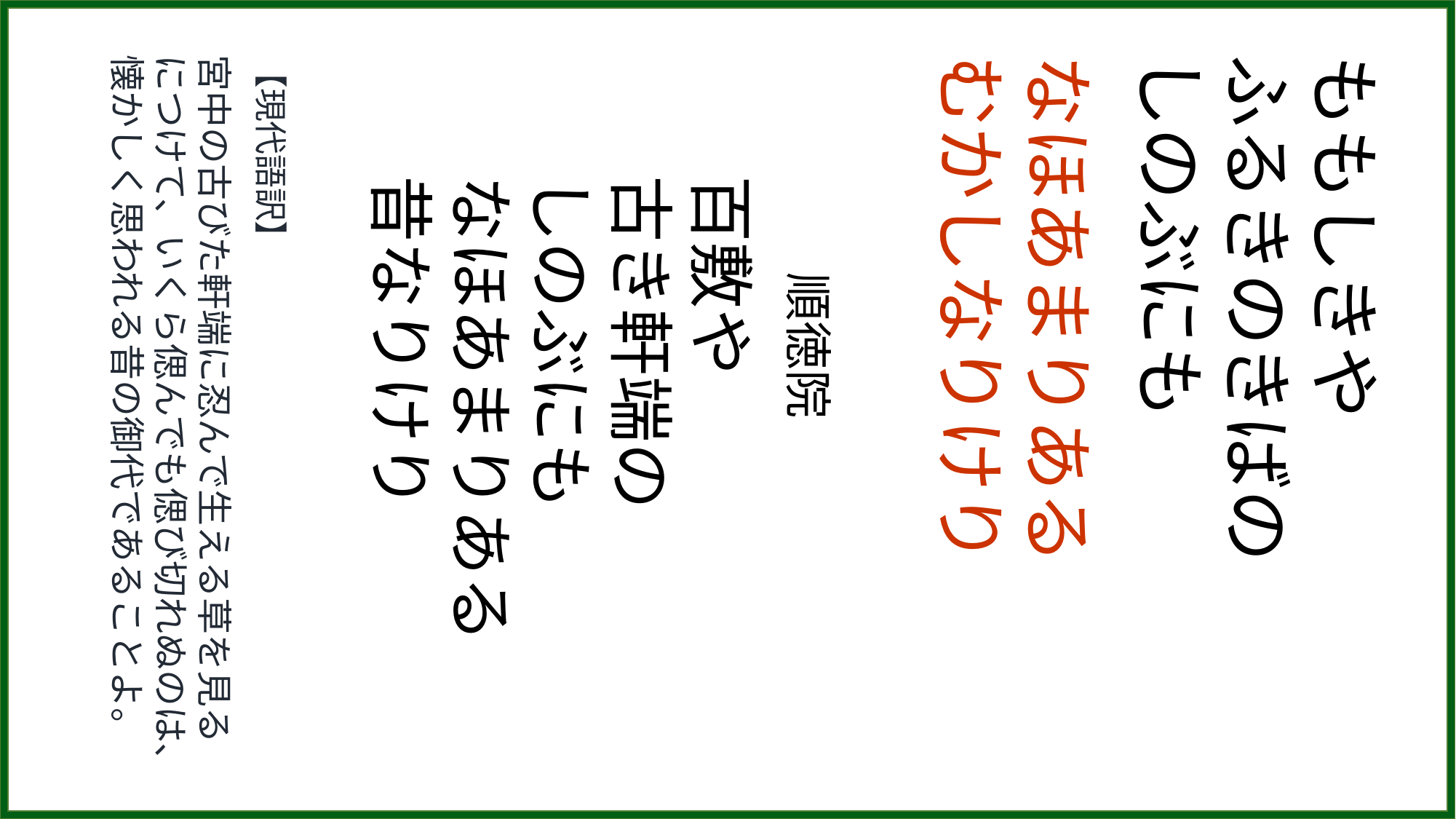

【現代語訳】

宮中の古びた軒端に忍んで生える草を見るにつけて、いくら偲んでも偲び切れぬのは、懐かしく思われる昔の御代であることよ。
　　順徳院

百敷や
古き軒端の
しのぶにも
なほあまりある
昔なりけり
なほあまりある
むかしなりけり
ももしきや
ふるきのきばの
しのぶにも